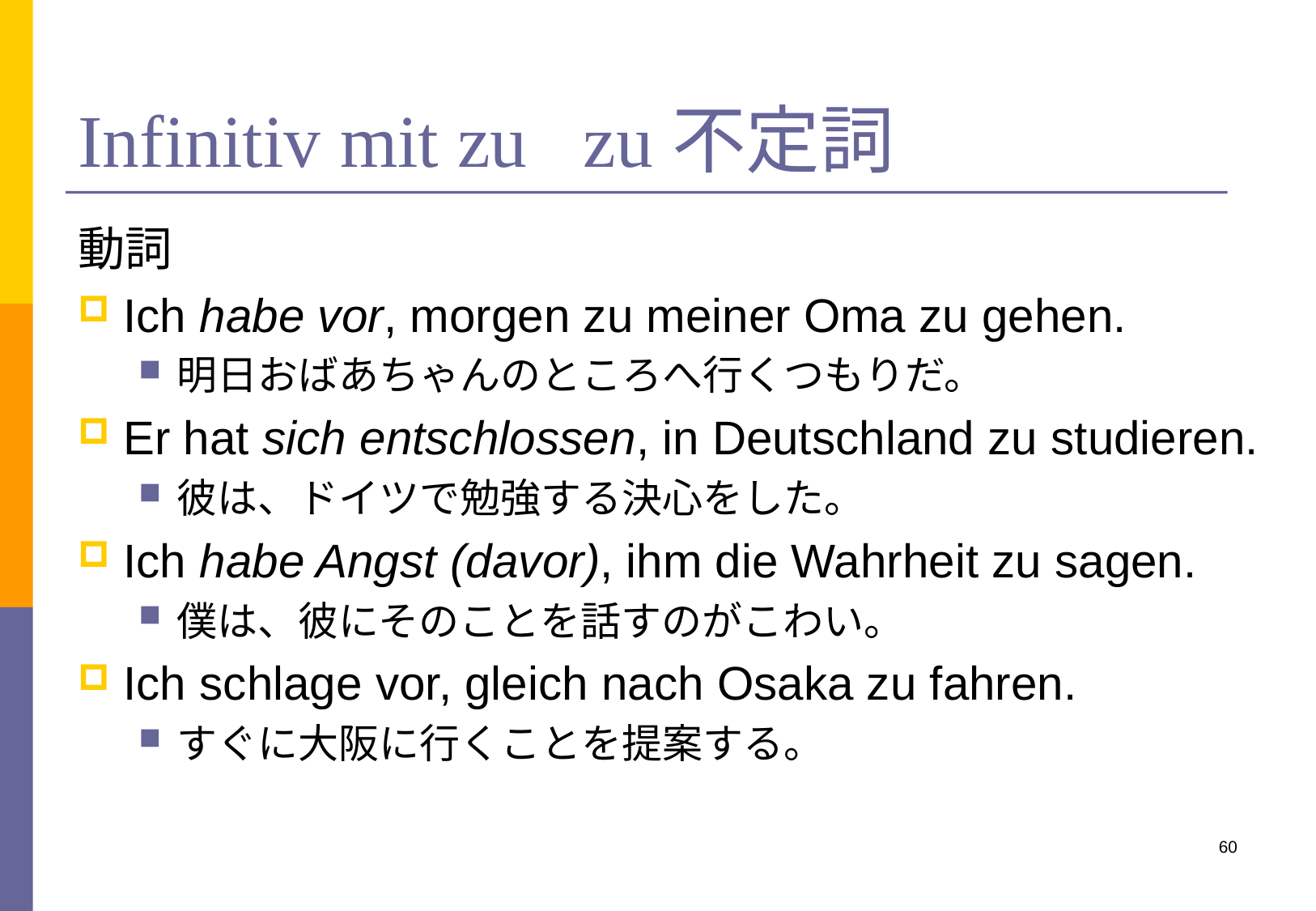

# Infinitiv mit zu   zu不定詞
動詞
Ich habe vor, morgen zu meiner Oma zu gehen.
明日おばあちゃんのところへ行くつもりだ。
Er hat sich entschlossen, in Deutschland zu studieren.
彼は、ドイツで勉強する決心をした。
Ich habe Angst (davor), ihm die Wahrheit zu sagen.
僕は、彼にそのことを話すのがこわい。
Ich schlage vor, gleich nach Osaka zu fahren.
すぐに大阪に行くことを提案する。

60